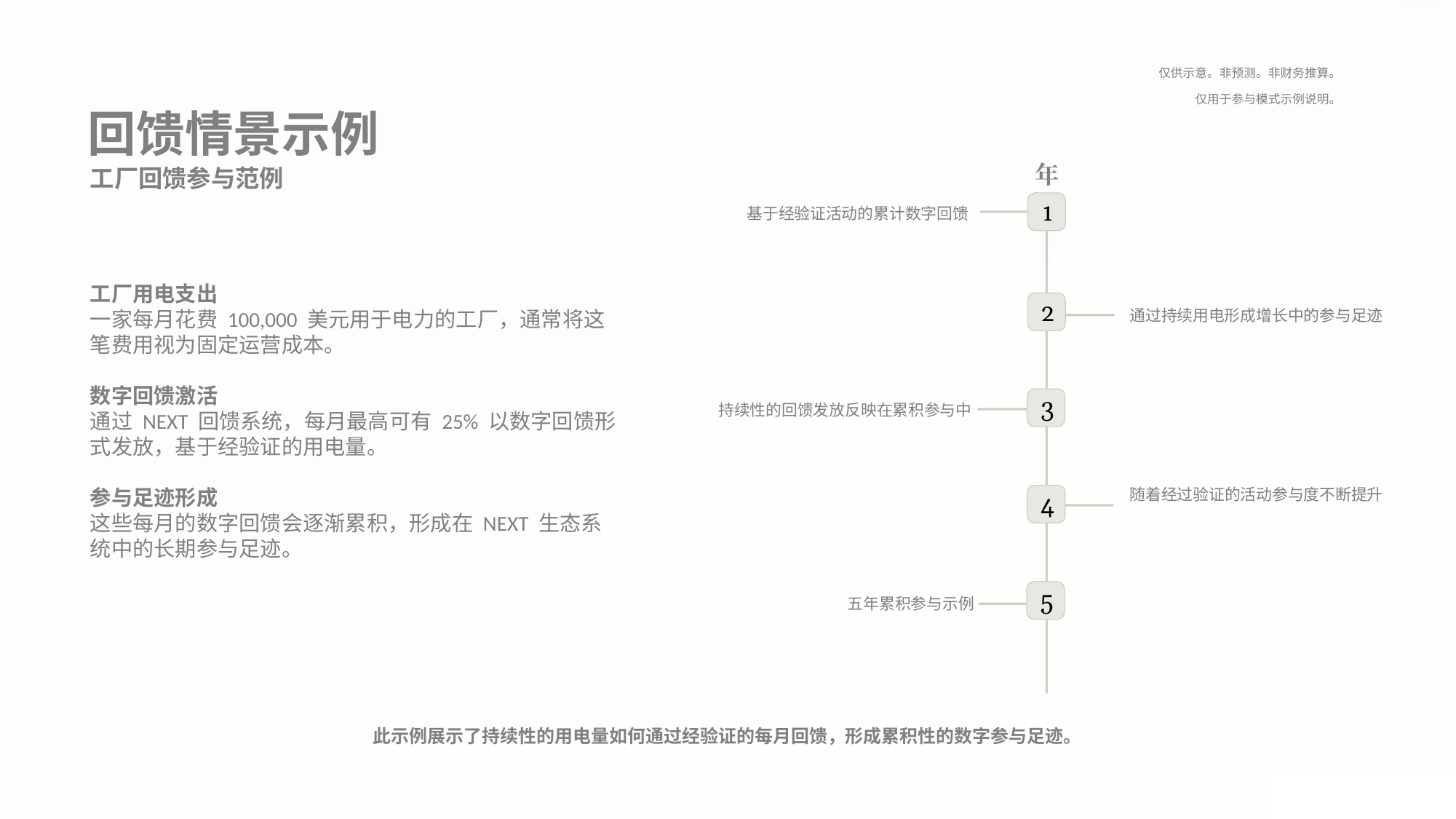

仅供示意。非预测。非财务推算。
仅用于参与模式示例说明。
回馈情景示例
工厂回馈参与范例
年

1
基于经验证活动的累计数字回馈

工厂用电支出
一家每月花费 100,000 美元用于电力的工厂，通常将这笔费用视为固定运营成本。

数字回馈激活
通过 NEXT 回馈系统，每月最高可有 25% 以数字回馈形式发放，基于经验证的用电量。

参与足迹形成
这些每月的数字回馈会逐渐累积，形成在 NEXT 生态系统中的长期参与足迹。

通过持续用电形成增长中的参与足迹

2

持续性的回馈发放反映在累积参与中
3

随着经过验证的活动参与度不断提升

4

5
五年累积参与示例

此示例展示了持续性的用电量如何通过经验证的每月回馈，形成累积性的数字参与足迹。